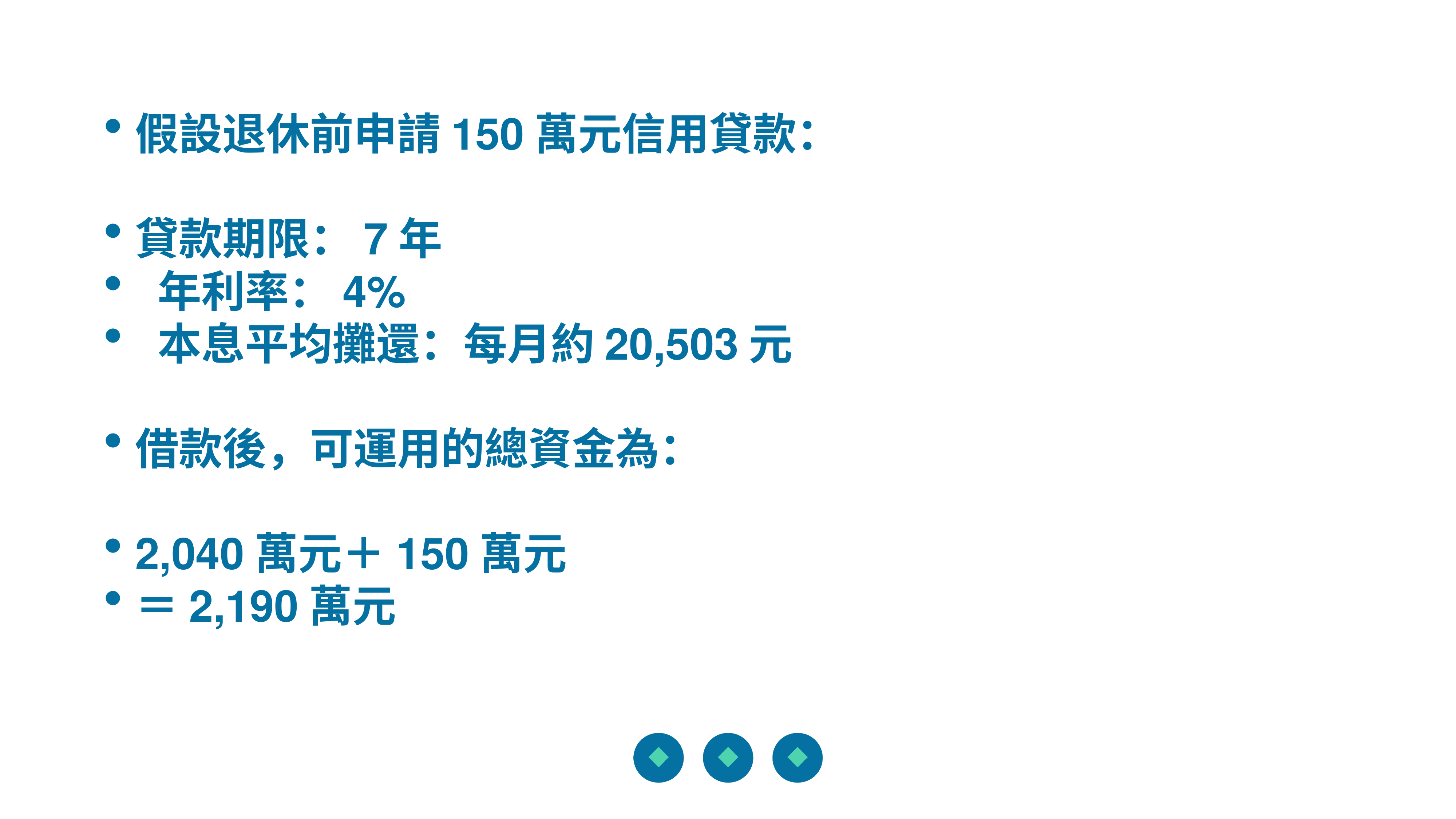

假設退休前申請150萬元信用貸款：

貸款期限：7年
 年利率：4%
 本息平均攤還：每月約20,503元

借款後，可運用的總資金為：

2,040萬元＋150萬元
＝2,190萬元